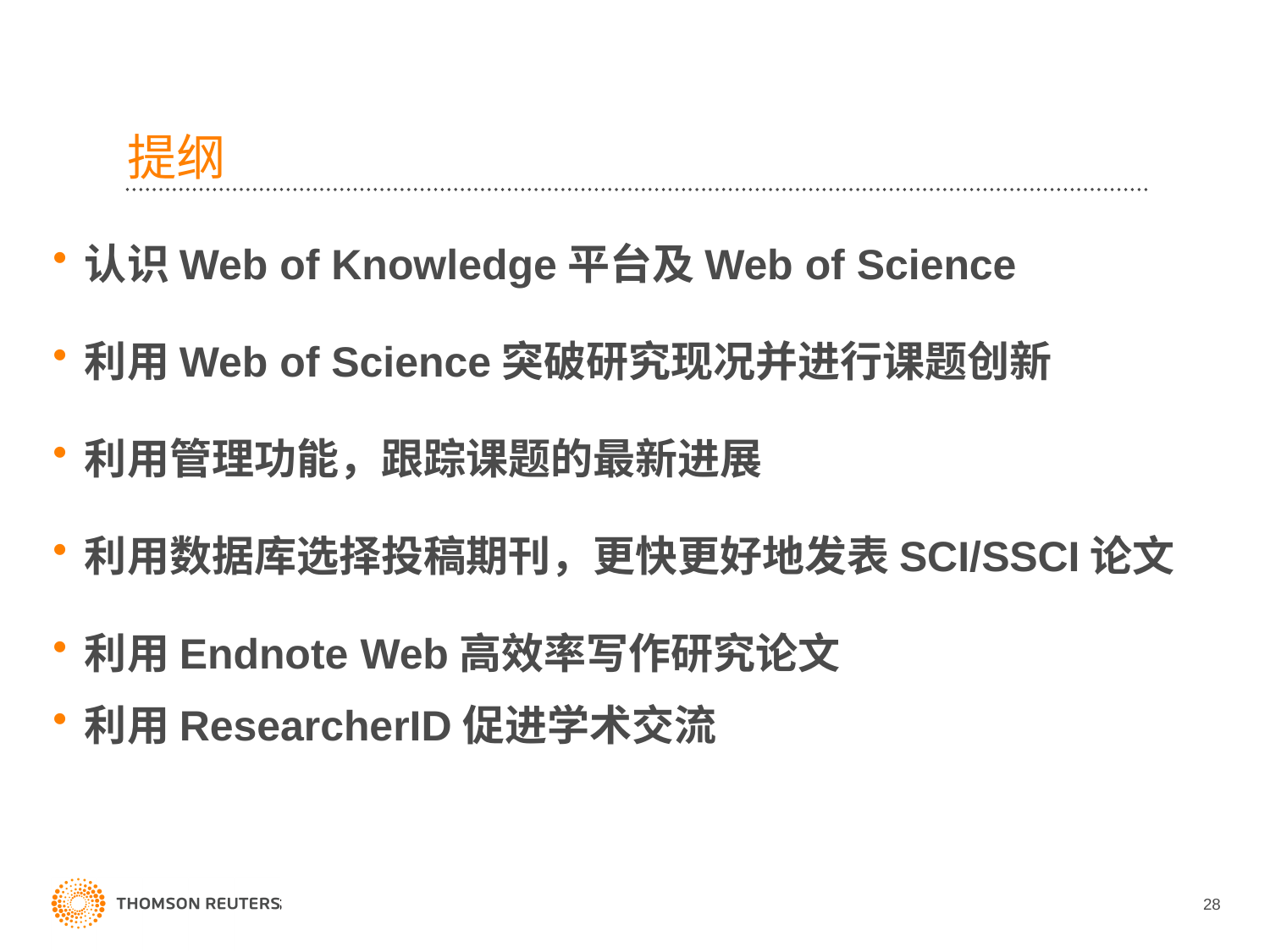

# 提纲
认识Web of Knowledge平台及Web of Science
利用Web of Science突破研究现况并进行课题创新
利用管理功能，跟踪课题的最新进展
利用数据库选择投稿期刊，更快更好地发表SCI/SSCI论文
利用Endnote Web高效率写作研究论文
利用ResearcherID促进学术交流

28